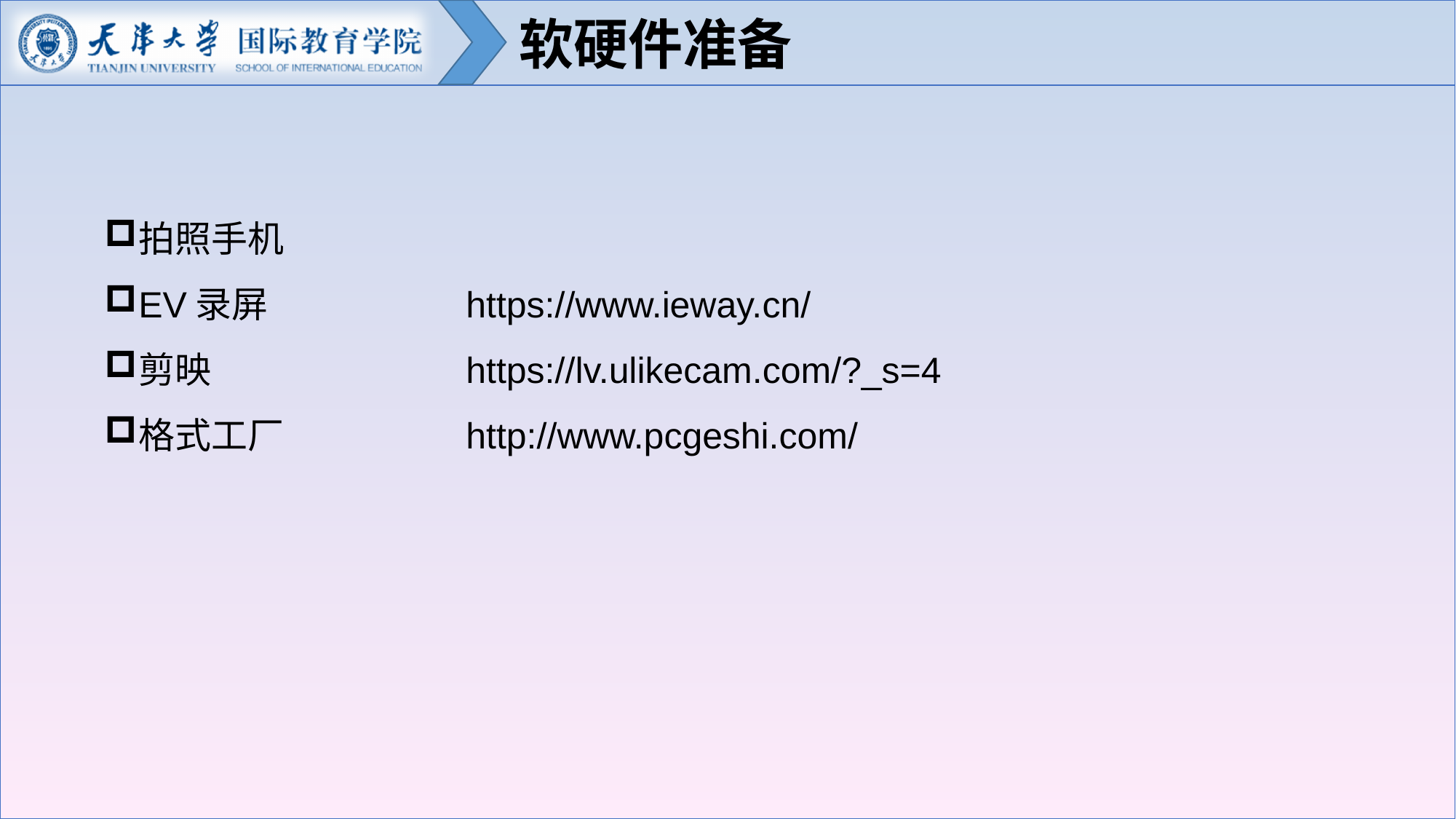

软硬件准备
拍照手机
EV录屏		https://www.ieway.cn/
剪映			https://lv.ulikecam.com/?_s=4
格式工厂		http://www.pcgeshi.com/